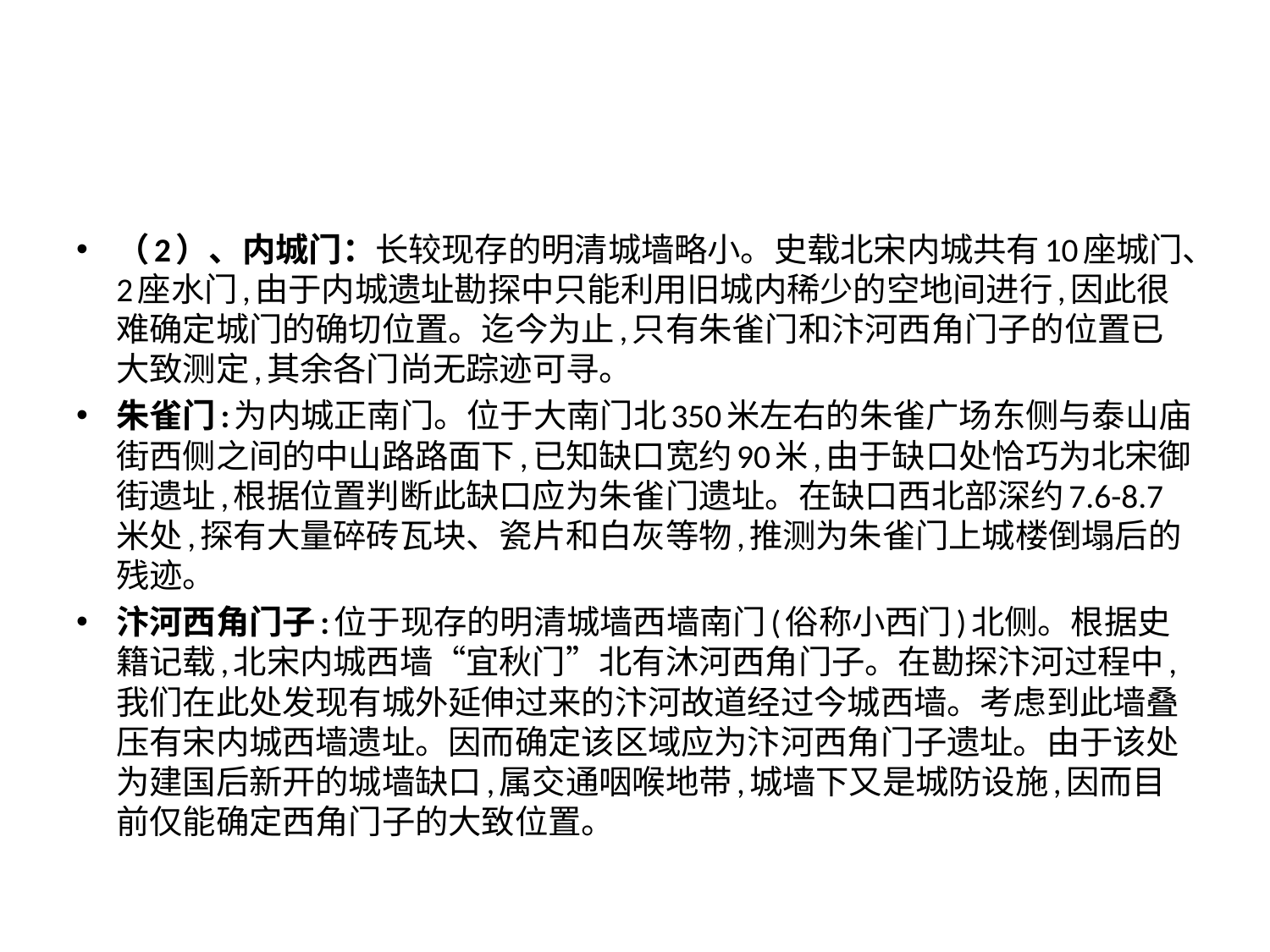

#
（2）、内城门：长较现存的明清城墙略小。史载北宋内城共有10座城门、2座水门,由于内城遗址勘探中只能利用旧城内稀少的空地间进行,因此很难确定城门的确切位置。迄今为止,只有朱雀门和汴河西角门子的位置已大致测定,其余各门尚无踪迹可寻。
朱雀门:为内城正南门。位于大南门北350米左右的朱雀广场东侧与泰山庙街西侧之间的中山路路面下,已知缺口宽约90米,由于缺口处恰巧为北宋御街遗址,根据位置判断此缺口应为朱雀门遗址。在缺口西北部深约7.6-8.7米处,探有大量碎砖瓦块、瓷片和白灰等物,推测为朱雀门上城楼倒塌后的残迹。
汴河西角门子:位于现存的明清城墙西墙南门(俗称小西门)北侧。根据史籍记载,北宋内城西墙“宜秋门”北有沐河西角门子。在勘探汴河过程中,我们在此处发现有城外延伸过来的汴河故道经过今城西墙。考虑到此墙叠压有宋内城西墙遗址。因而确定该区域应为汴河西角门子遗址。由于该处为建国后新开的城墙缺口,属交通咽喉地带,城墙下又是城防设施,因而目前仅能确定西角门子的大致位置。